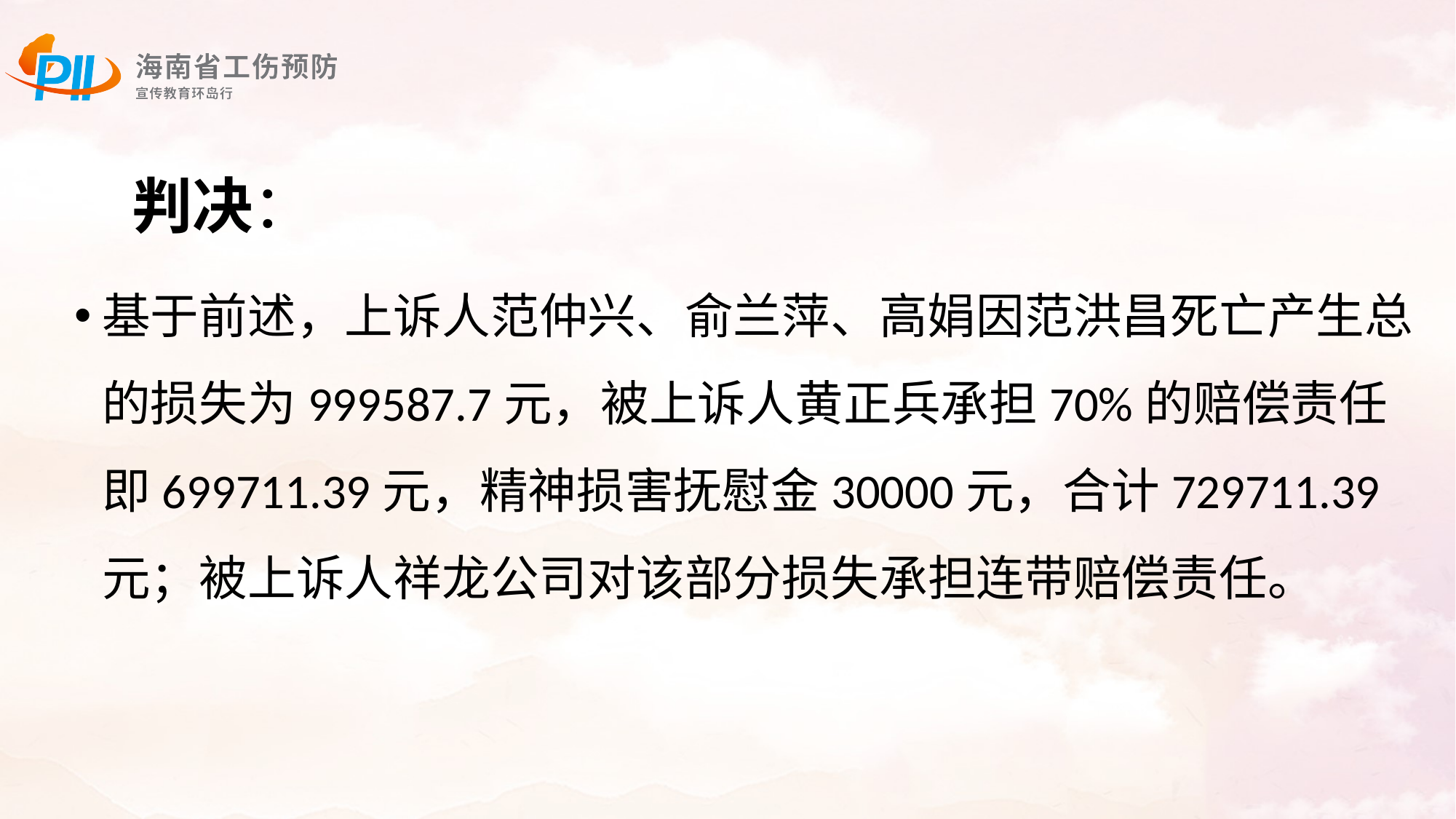

# 判决：
基于前述，上诉人范仲兴、俞兰萍、高娟因范洪昌死亡产生总的损失为999587.7元，被上诉人黄正兵承担70%的赔偿责任即699711.39元，精神损害抚慰金30000元，合计729711.39元；被上诉人祥龙公司对该部分损失承担连带赔偿责任。